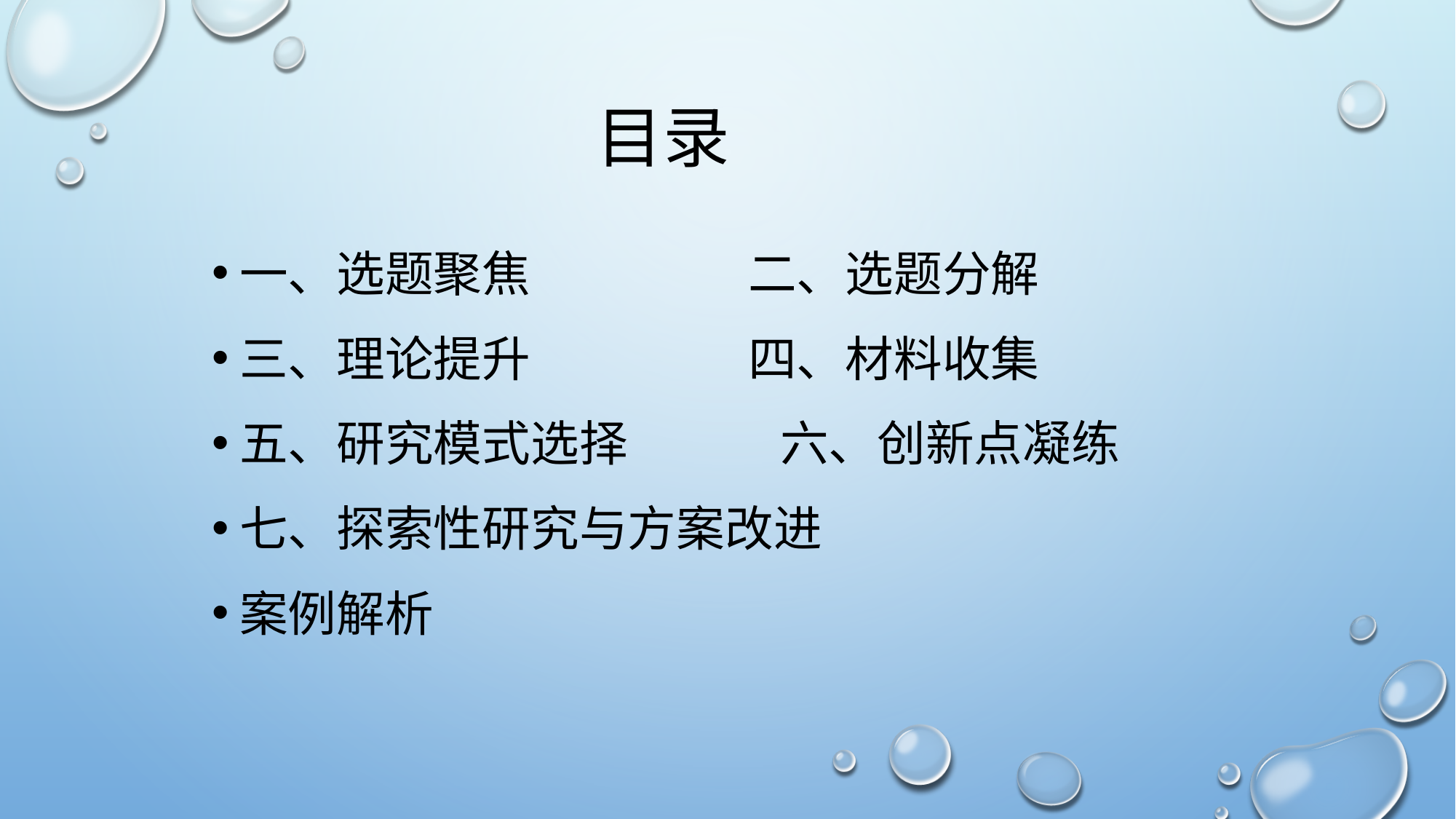

# 目录
一、选题聚焦                    二、选题分解
三、理论提升                    四、材料收集
五、研究模式选择              六、创新点凝练
七、探索性研究与方案改进
案例解析